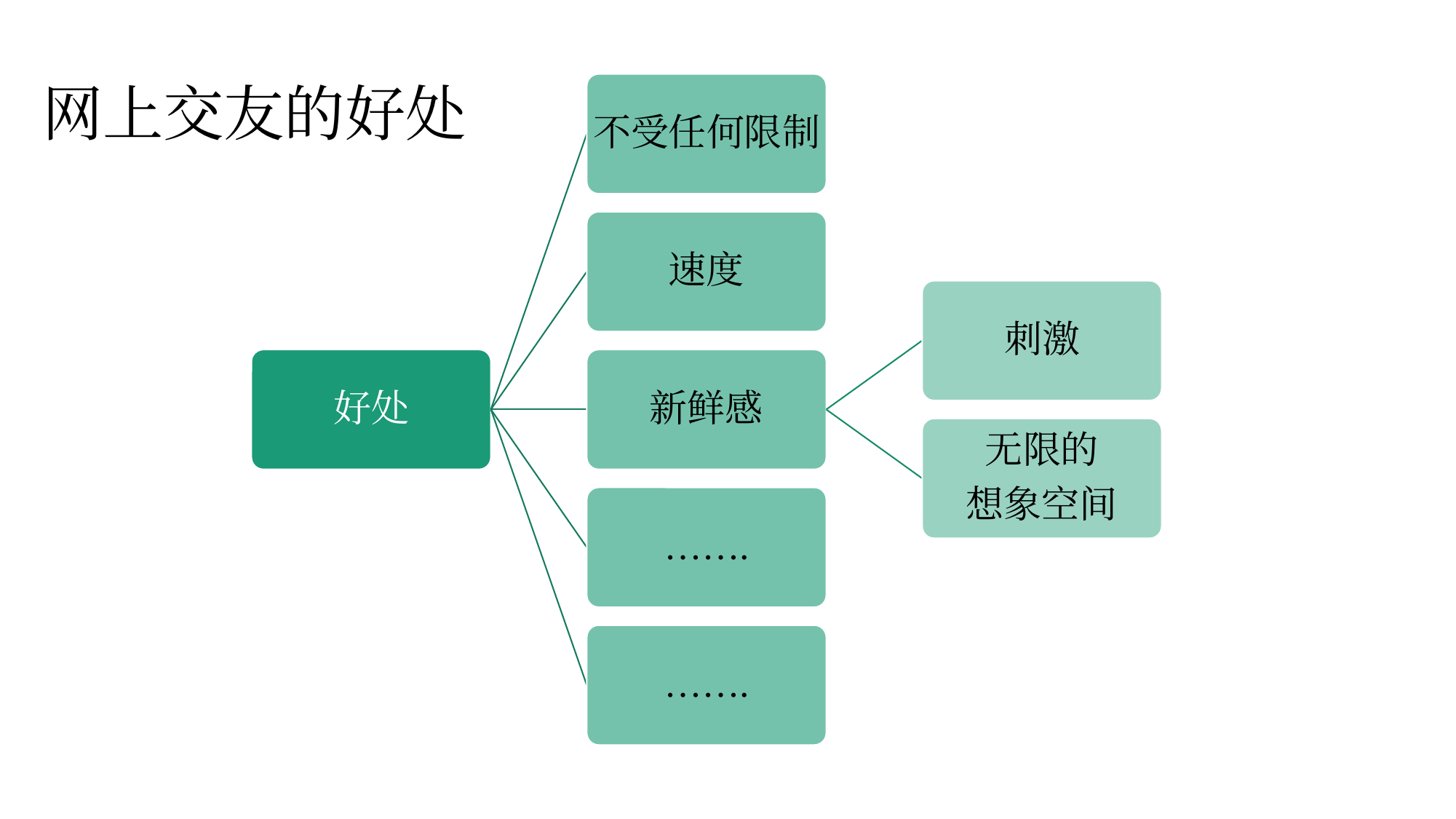

网上交友的好处

不受任何限制

速度

刺激

好处
新鲜感

无限的
想象空间

…….

…….